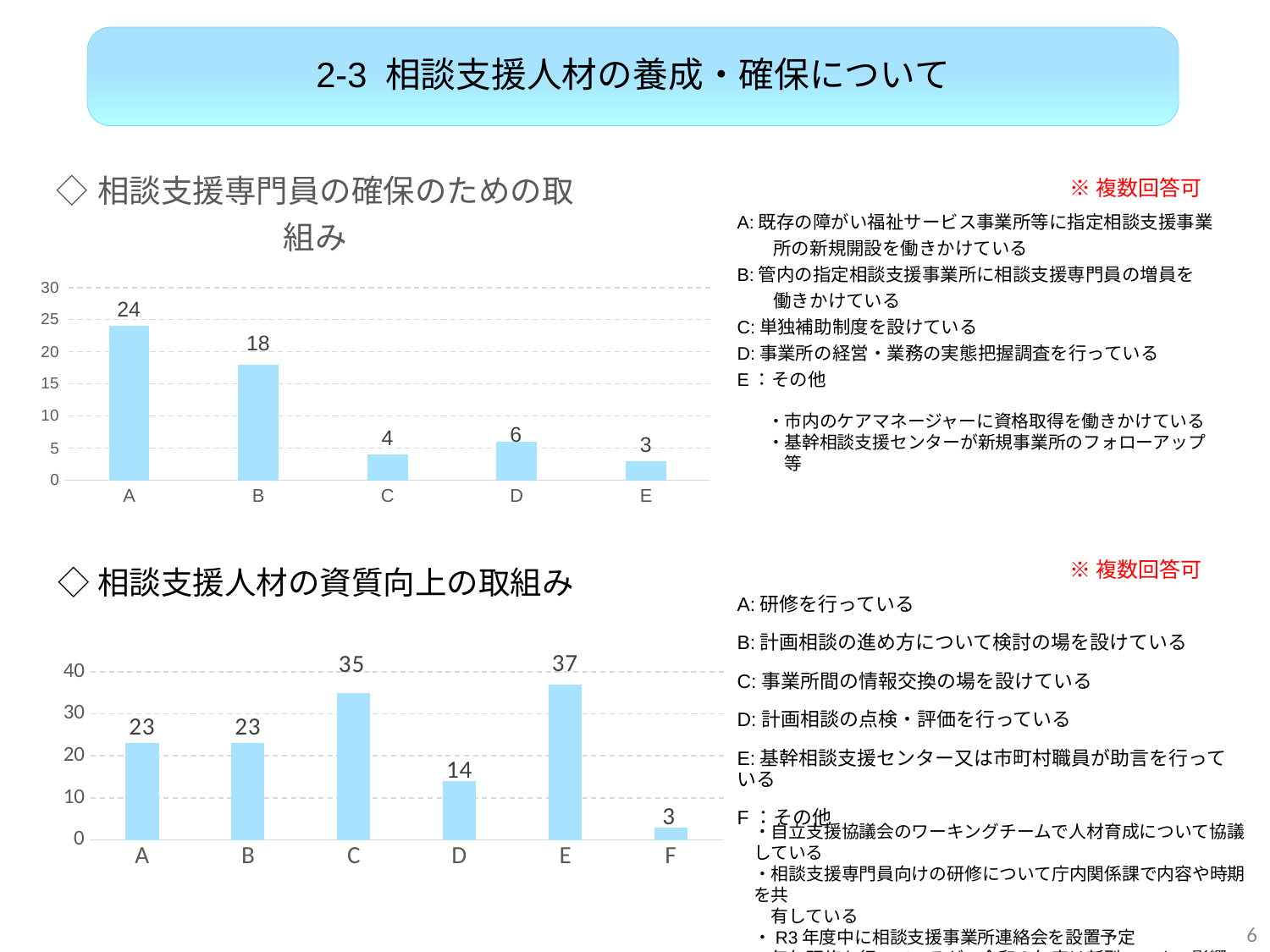

2-3 相談支援人材の養成・確保について

### Chart: ◇相談支援専門員の確保のための取組み

| Category |  |
|---|---|
| A | 24.0 |
| B | 18.0 |
| C | 4.0 |
| D | 6.0 |
| E | 3.0 |
※複数回答可
A:既存の障がい福祉サービス事業所等に指定相談支援事業
　　所の新規開設を働きかけている
B:管内の指定相談支援事業所に相談支援専門員の増員を
　　働きかけている
C:単独補助制度を設けている
D:事業所の経営・業務の実態把握調査を行っている
E：その他
・市内のケアマネージャーに資格取得を働きかけている
・基幹相談支援センターが新規事業所のフォローアップ　等
※複数回答可
◇相談支援人材の資質向上の取組み

A:研修を行っている
B:計画相談の進め方について検討の場を設けている
C:事業所間の情報交換の場を設けている
D:計画相談の点検・評価を行っている
E:基幹相談支援センター又は市町村職員が助言を行っている
F：その他

### Chart

| Category |  |
|---|---|
| A | 23.0 |
| B | 23.0 |
| C | 35.0 |
| D | 14.0 |
| E | 37.0 |
| F | 3.0 |
・自立支援協議会のワーキングチームで人材育成について協議している
・相談支援専門員向けの研修について庁内関係課で内容や時期を共
　有している
・R3年度中に相談支援事業所連絡会を設置予定
・毎年研修を行っているが、令和２年度は新型コロナの影響で未実施
6